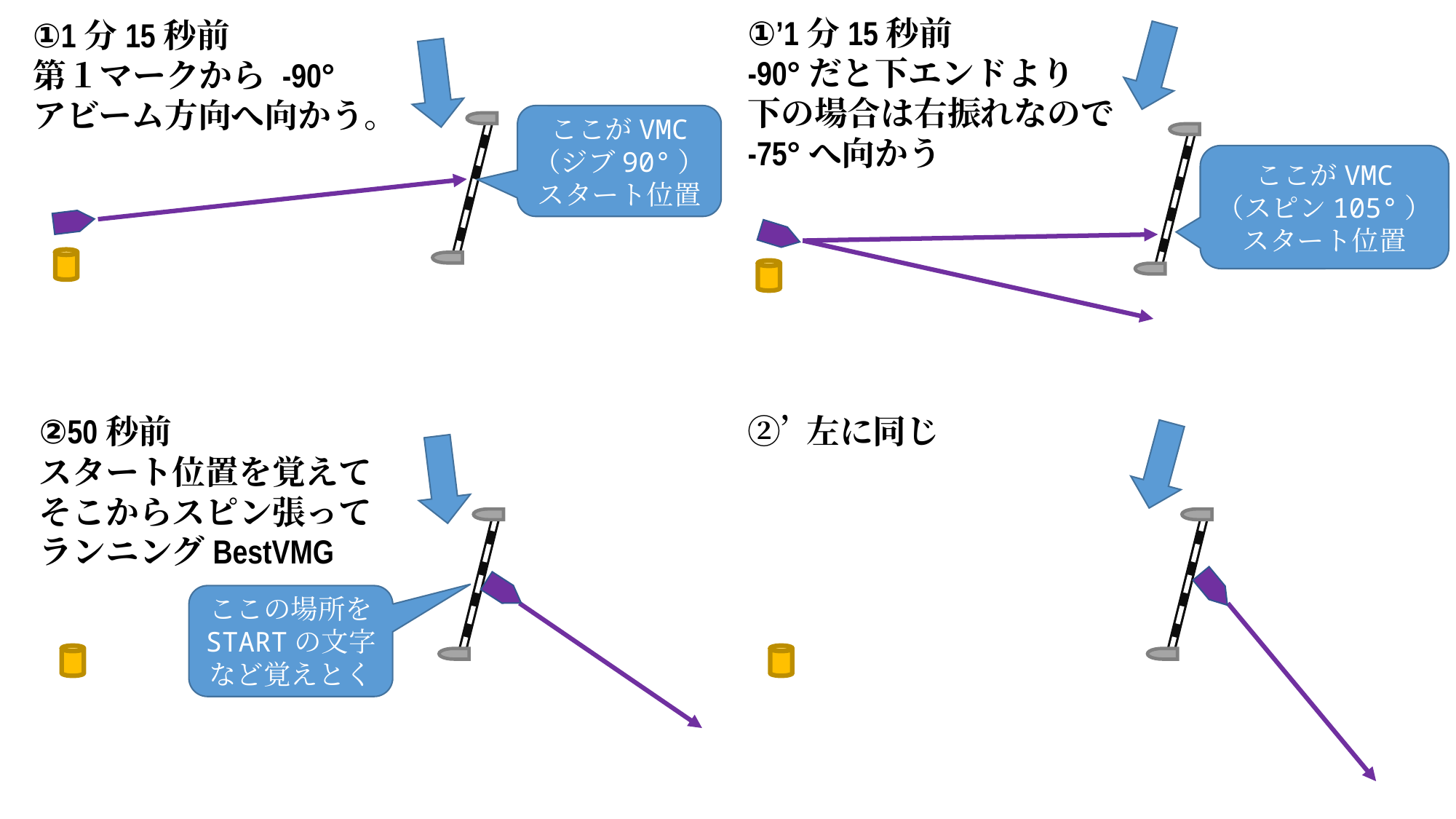

①’1分15秒前
-90°だと下エンドより
下の場合は右振れなので
-75°へ向かう
①1分15秒前
第１マークから -90°
アビーム方向へ向かう。

ここがVMC
（ジブ90°）
スタート位置

ここがVMC
（スピン105°）
スタート位置

②50秒前
スタート位置を覚えて
そこからスピン張って
ランニングBestVMG
②’ 左に同じ

ここの場所を
STARTの文字など覚えとく